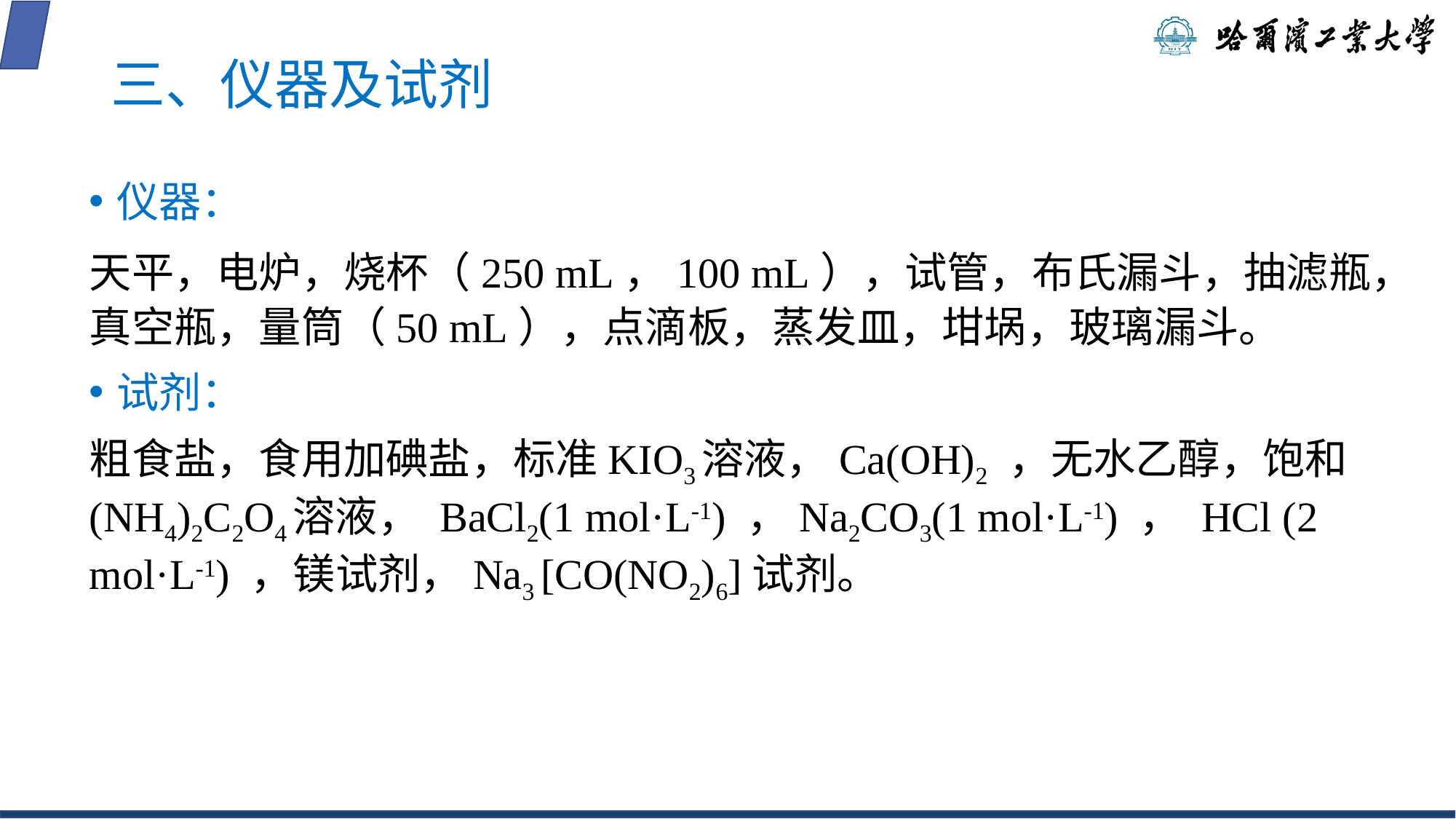

# 三、仪器及试剂
仪器：
天平，电炉，烧杯（250 mL，100 mL），试管，布氏漏斗，抽滤瓶，真空瓶，量筒（50 mL），点滴板，蒸发皿，坩埚，玻璃漏斗。
试剂：
粗食盐，食用加碘盐，标准KIO3溶液，Ca(OH)2 ，无水乙醇，饱和(NH4)2C2O4溶液， BaCl2(1 mol·L-1) ，Na2CO3(1 mol·L-1) ， HCl (2 mol·L-1) ，镁试剂，Na3 [CO(NO2)6]试剂。